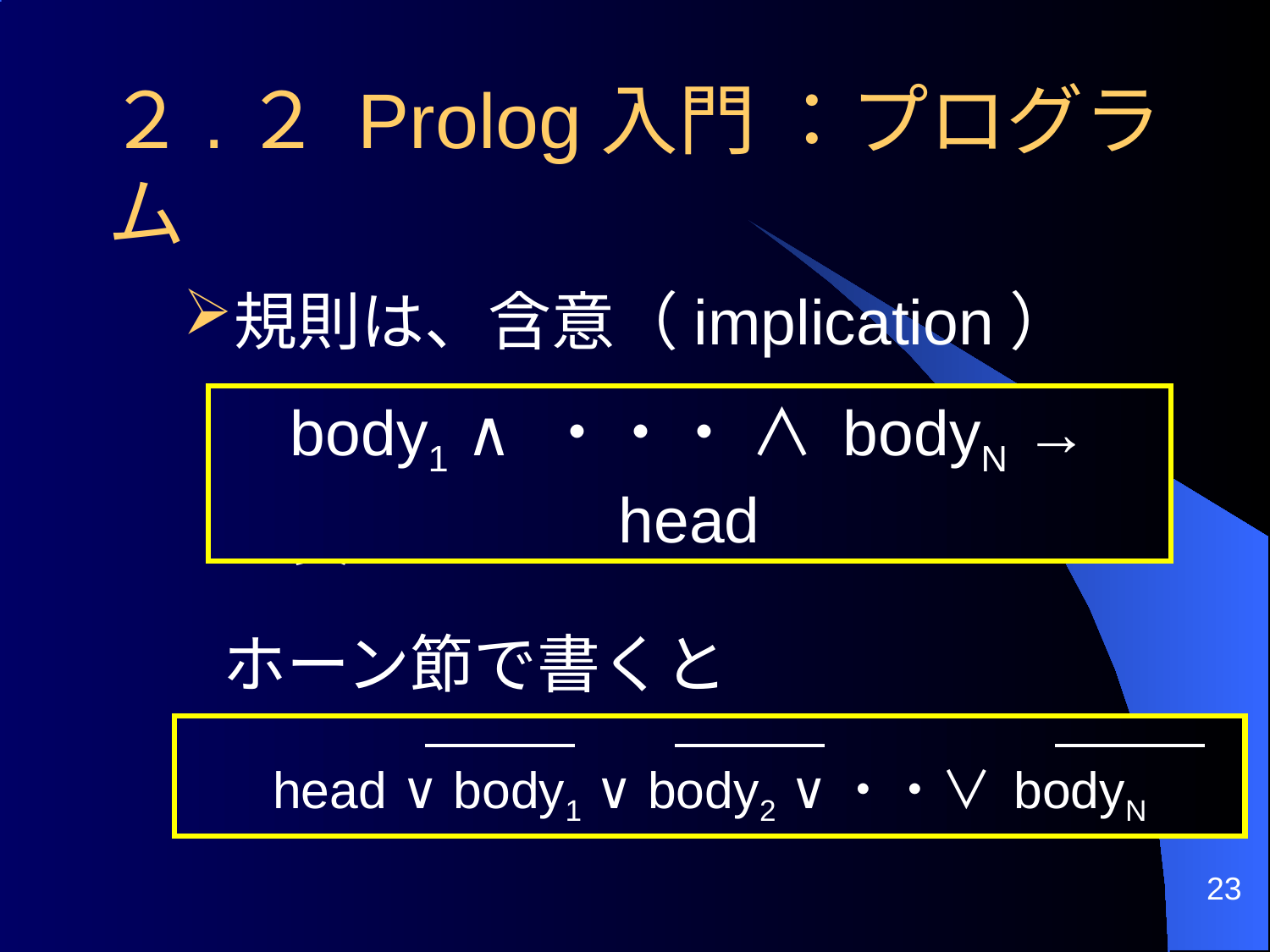

２.２ Prolog入門 ：プログラム
規則は、含意（implication）

	を表している
	ホーン節で書くと
body1 ∧ ・・・ ∧ bodyN → head
head ∨ body1 ∨ body2 ∨・・∨ bodyN
23